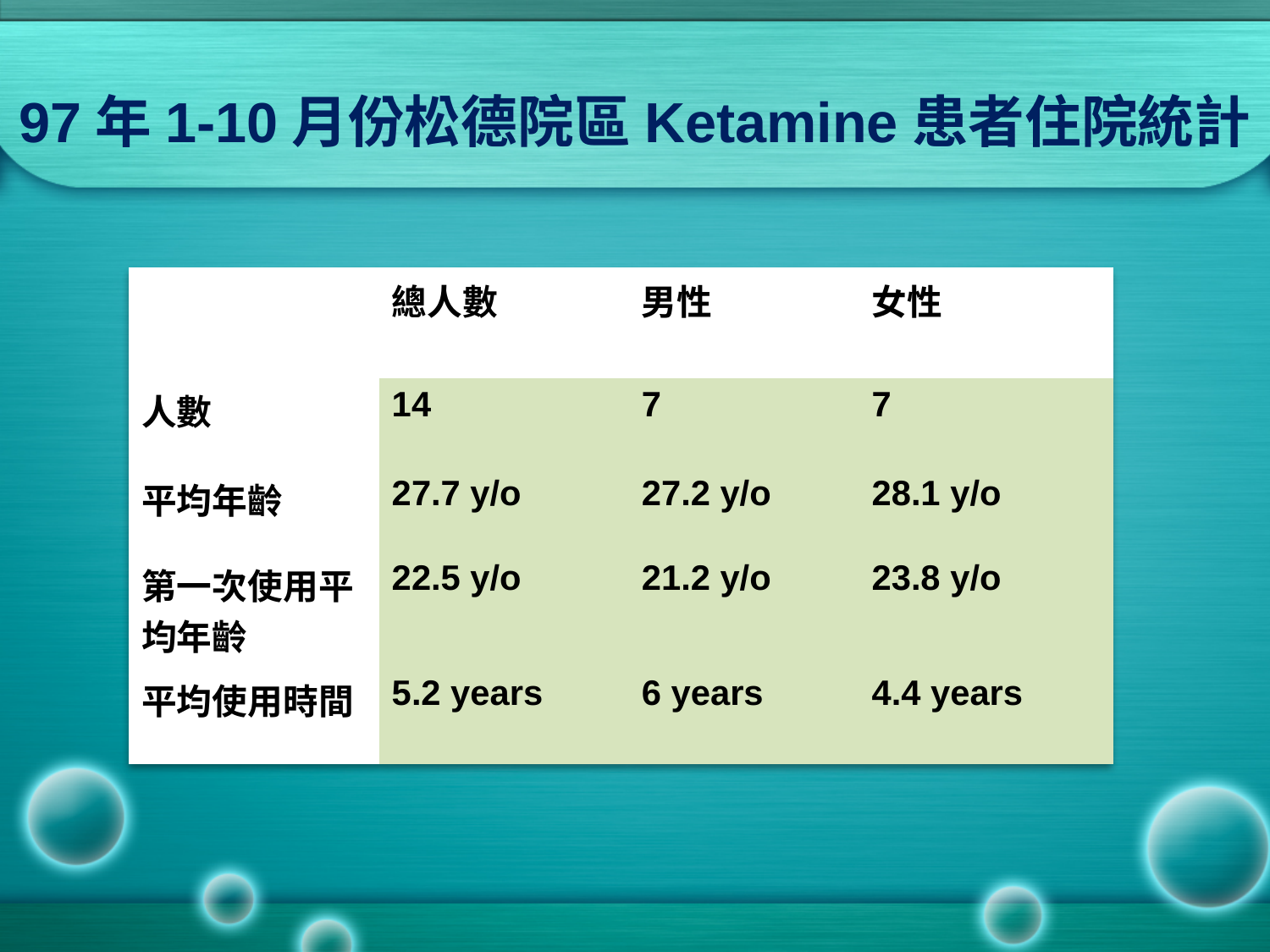

# 97年1-10月份松德院區Ketamine患者住院統計
|  | 總人數 | 男性 | 女性 |
| --- | --- | --- | --- |
| 人數 | 14 | 7 | 7 |
| 平均年齡 | 27.7 y/o | 27.2 y/o | 28.1 y/o |
| 第一次使用平均年齡 | 22.5 y/o | 21.2 y/o | 23.8 y/o |
| 平均使用時間 | 5.2 years | 6 years | 4.4 years |